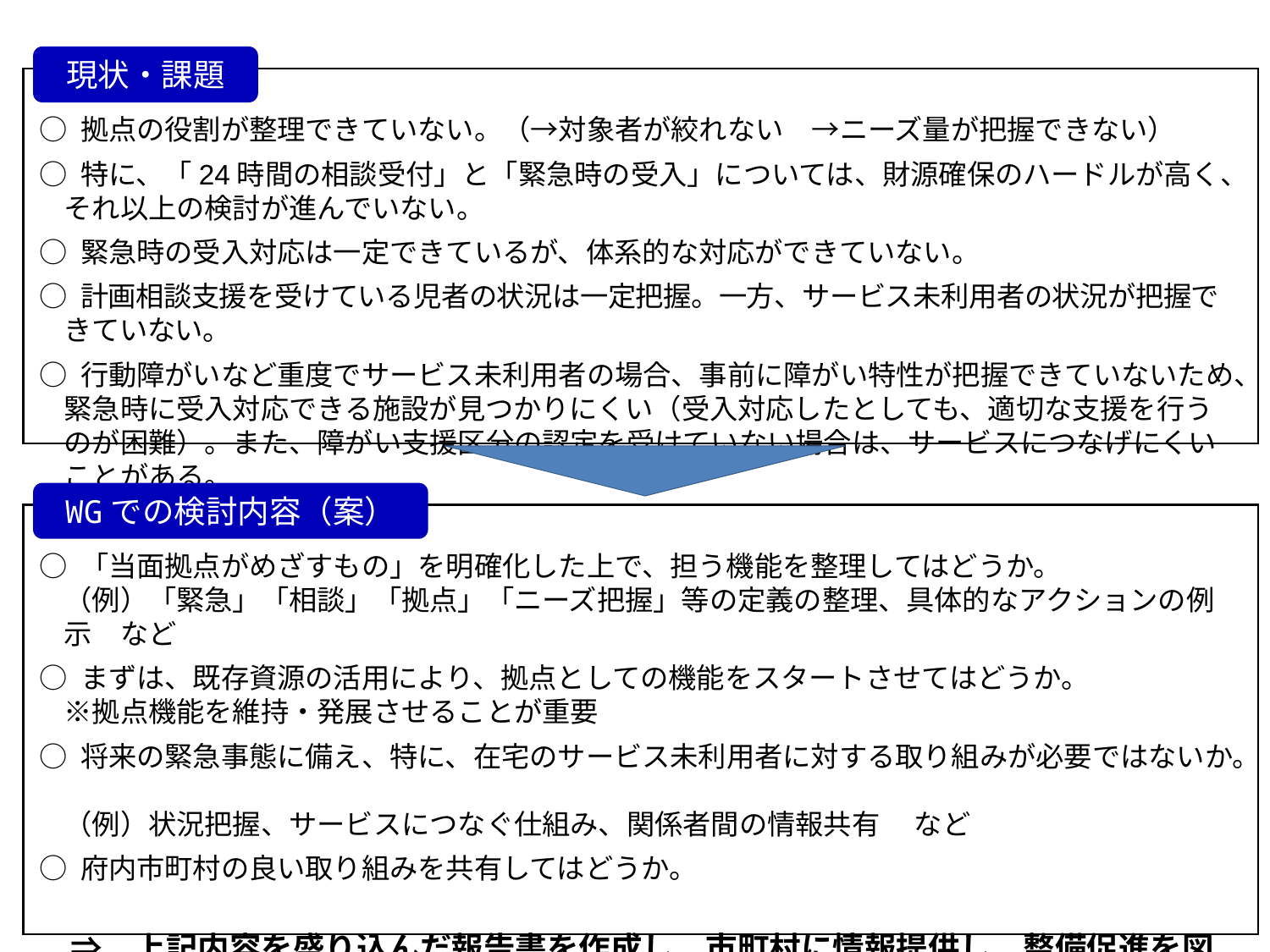

現状・課題

○ 拠点の役割が整理できていない。（→対象者が絞れない　→ニーズ量が把握できない）
○ 特に、「24時間の相談受付」と「緊急時の受入」については、財源確保のハードルが高く、それ以上の検討が進んでいない。
○ 緊急時の受入対応は一定できているが、体系的な対応ができていない。
○ 計画相談支援を受けている児者の状況は一定把握。一方、サービス未利用者の状況が把握できていない。
○ 行動障がいなど重度でサービス未利用者の場合、事前に障がい特性が把握できていないため、緊急時に受入対応できる施設が見つかりにくい（受入対応したとしても、適切な支援を行うのが困難）。また、障がい支援区分の認定を受けていない場合は、サービスにつなげにくいことがある。

WGでの検討内容（案）

○ 「当面拠点がめざすもの」を明確化した上で、担う機能を整理してはどうか。
（例）「緊急」「相談」「拠点」「ニーズ把握」等の定義の整理、具体的なアクションの例示　など
○ まずは、既存資源の活用により、拠点としての機能をスタートさせてはどうか。
※拠点機能を維持・発展させることが重要
○ 将来の緊急事態に備え、特に、在宅のサービス未利用者に対する取り組みが必要ではないか。
（例）状況把握、サービスにつなぐ仕組み、関係者間の情報共有　 など
○ 府内市町村の良い取り組みを共有してはどうか。

　⇒　上記内容を盛り込んだ報告書を作成し、市町村に情報提供し、整備促進を図る